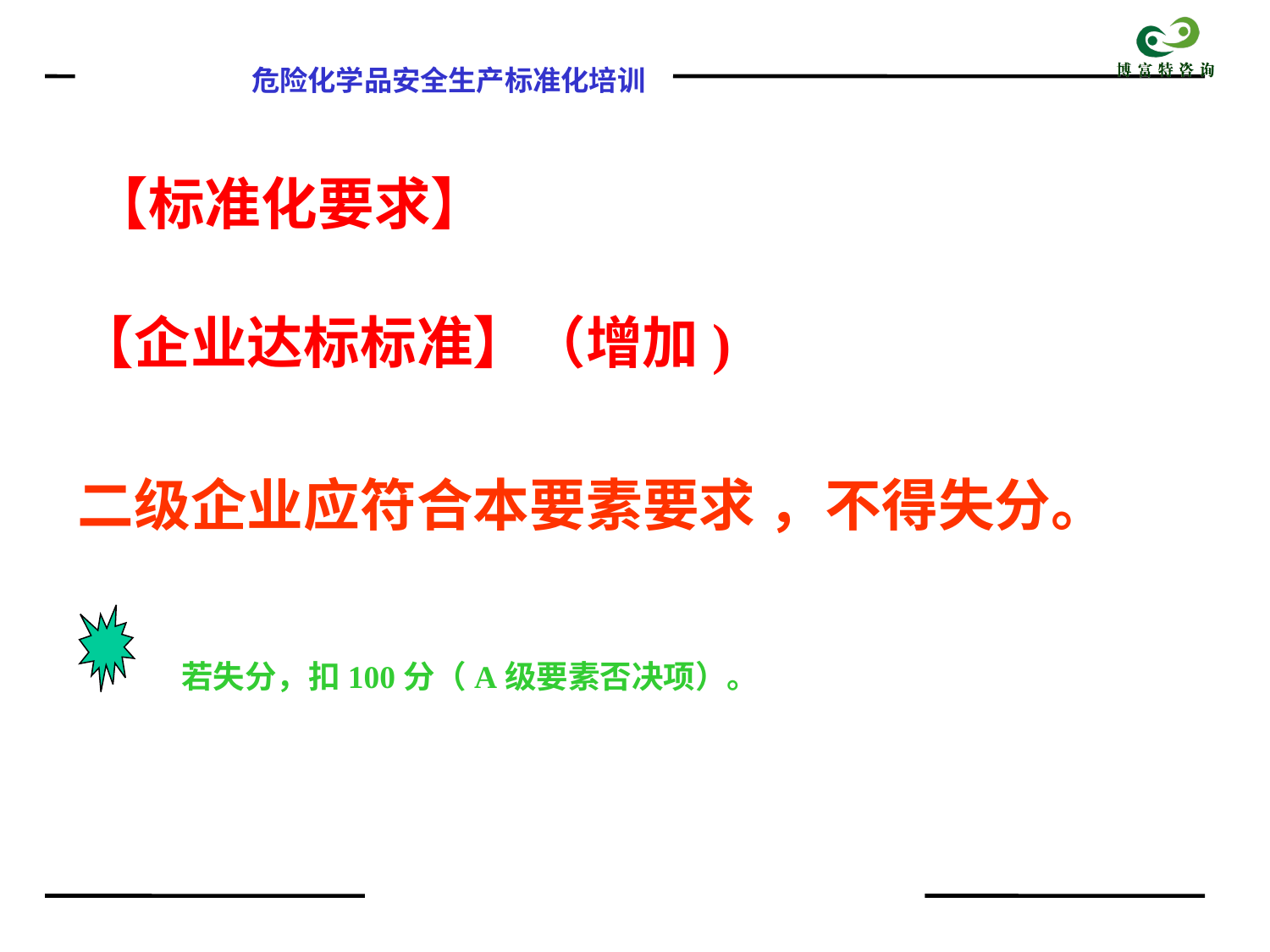

【标准化要求】
【企业达标标准】（增加)

二级企业应符合本要素要求 ，不得失分。

       若失分，扣100分（A级要素否决项）。